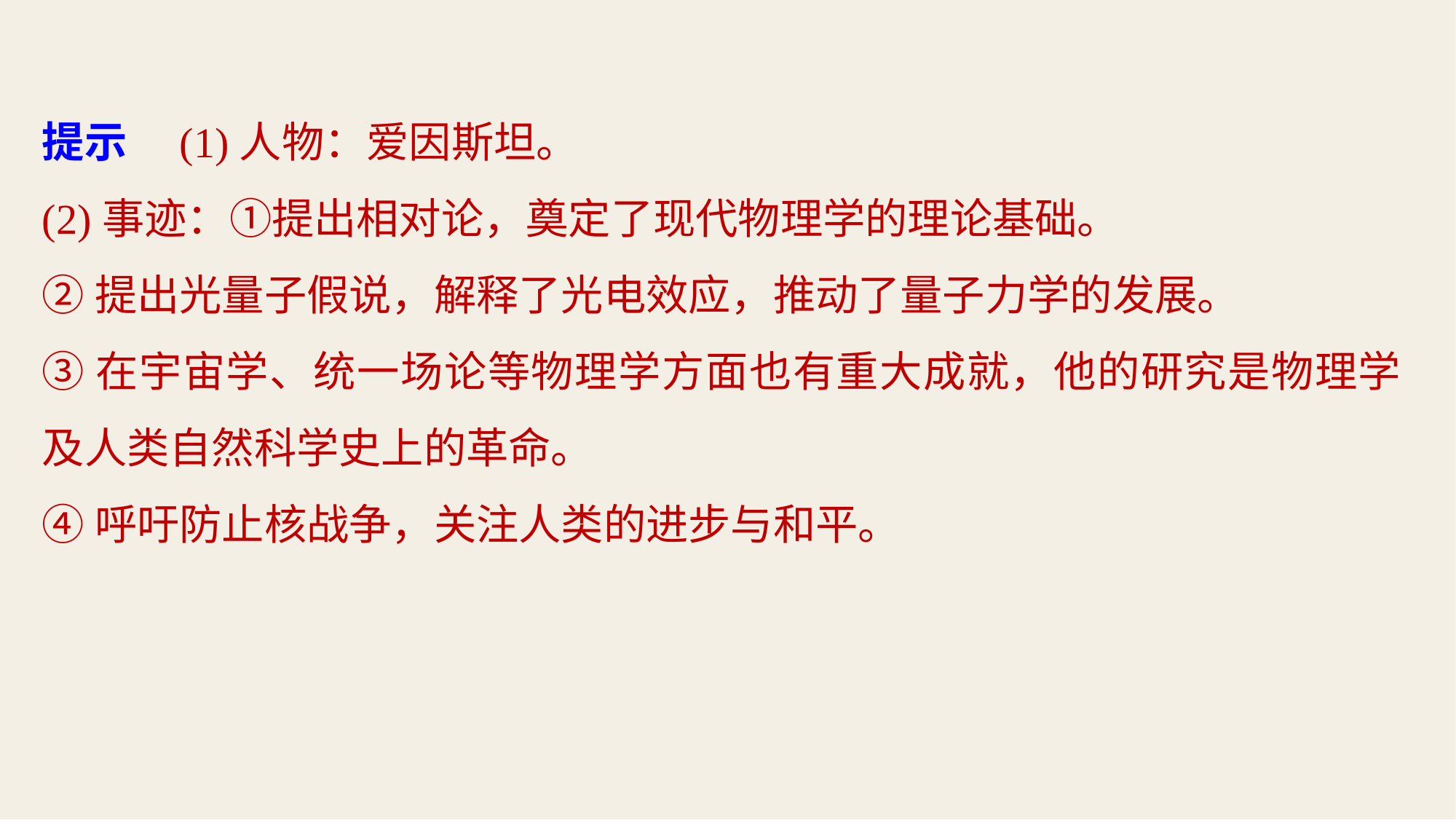

提示　(1)人物：爱因斯坦。
(2)事迹：①提出相对论，奠定了现代物理学的理论基础。
②提出光量子假说，解释了光电效应，推动了量子力学的发展。
③在宇宙学、统一场论等物理学方面也有重大成就，他的研究是物理学及人类自然科学史上的革命。
④呼吁防止核战争，关注人类的进步与和平。